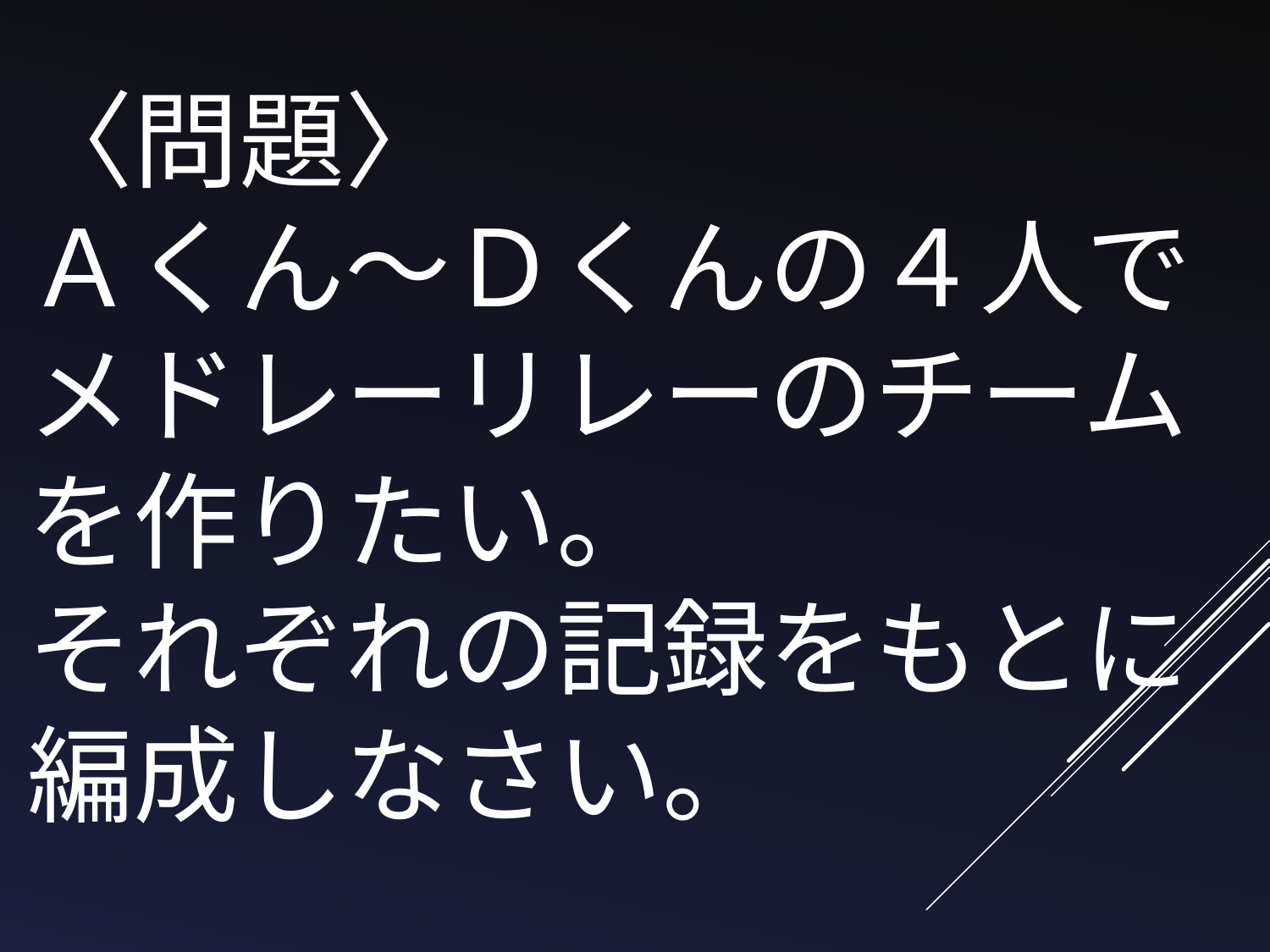

# 〈問題〉 Ａくん～Ｄくんの４人でメドレーリレーのチームを作りたい。 それぞれの記録をもとに編成しなさい。